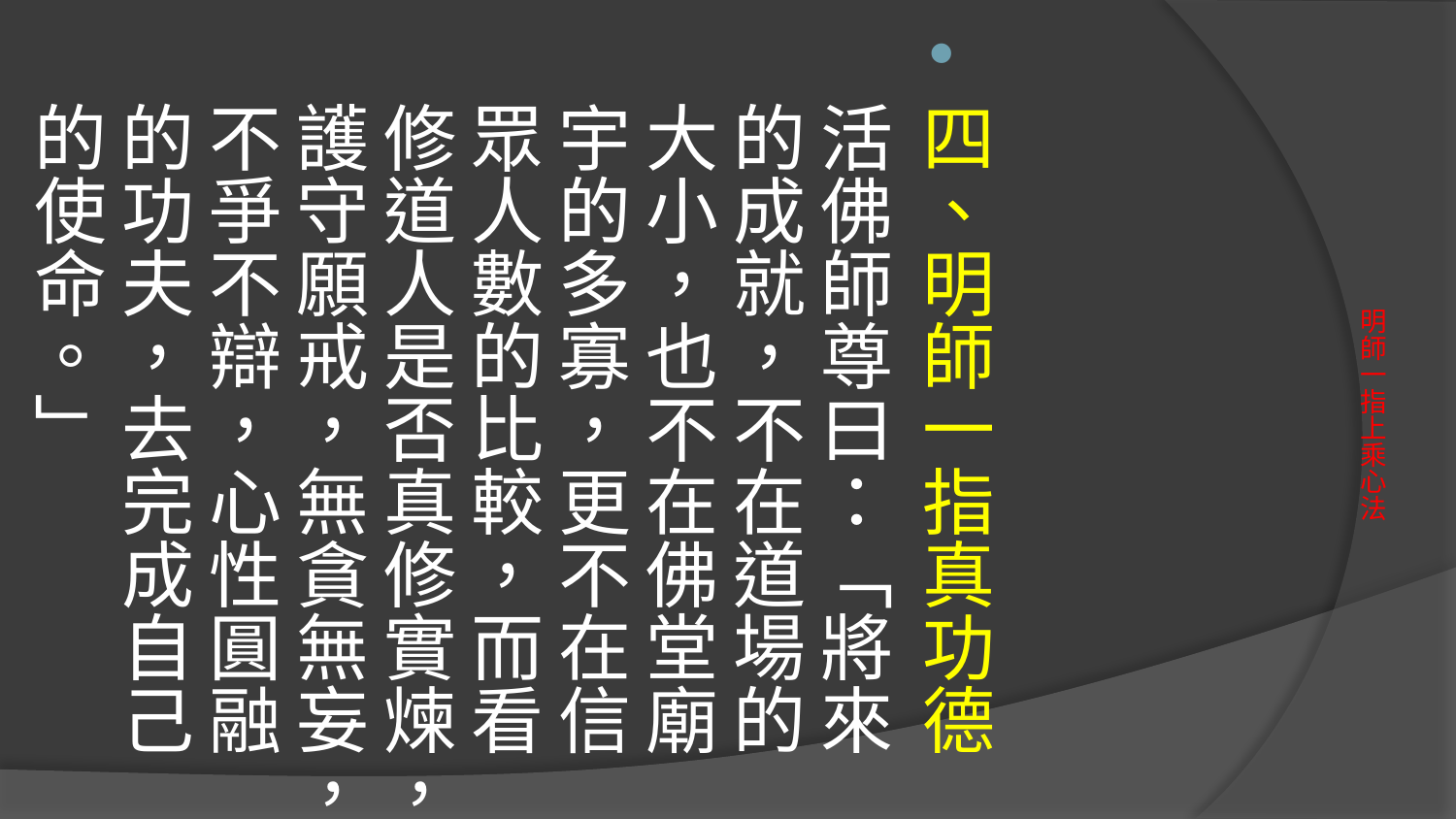

四、明師一指真功德
活佛師尊曰：「將來的成就，不在道場的大小，也不在佛堂廟 宇的多寡，更不在信眾人數的比較，而看修道人是否真修實煉，護守願戒，無貪無妄，不爭不辯，心性圓融的功夫，去完成自己的使命。」
# 明師一指上乘心法